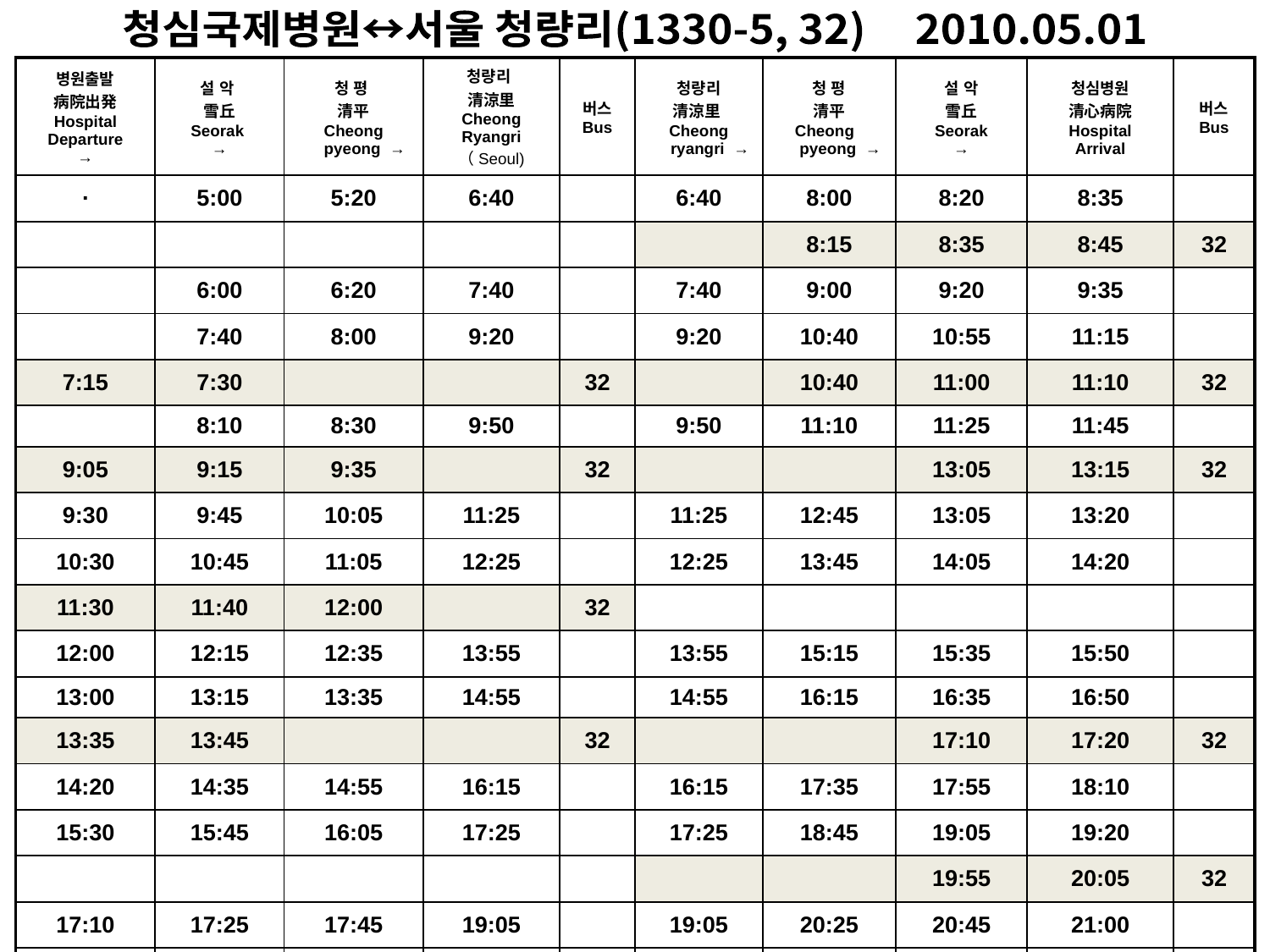

청심국제병원↔서울 청량리(1330-5, 32)     2010.05.01
| 병원출발 病院出発 Hospital Departure → | 설 악 雪丘 Seorak → | 청 평 清平 Cheong pyeong → | 청량리 清涼里 Cheong Ryangri （Seoul) | 버스 Bus | 청량리 清涼里Cheong ryangri → | 청 평 清平 Cheong pyeong → | 설 악 雪丘 Seorak → | 청심병원 清心病院 Hospital Arrival | 버스 Bus |
| --- | --- | --- | --- | --- | --- | --- | --- | --- | --- |
| ∙ | 5:00 | 5:20 | 6:40 |  | 6:40 | 8:00 | 8:20 | 8:35 |  |
|  |  |  |  |  |  | 8:15 | 8:35 | 8:45 | 32 |
|  | 6:00 | 6:20 | 7:40 |  | 7:40 | 9:00 | 9:20 | 9:35 |  |
|  | 7:40 | 8:00 | 9:20 |  | 9:20 | 10:40 | 10:55 | 11:15 |  |
| 7:15 | 7:30 |  |  | 32 |  | 10:40 | 11:00 | 11:10 | 32 |
|  | 8:10 | 8:30 | 9:50 |  | 9:50 | 11:10 | 11:25 | 11:45 |  |
| 9:05 | 9:15 | 9:35 |  | 32 |  |  | 13:05 | 13:15 | 32 |
| 9:30 | 9:45 | 10:05 | 11:25 |  | 11:25 | 12:45 | 13:05 | 13:20 |  |
| 10:30 | 10:45 | 11:05 | 12:25 |  | 12:25 | 13:45 | 14:05 | 14:20 |  |
| 11:30 | 11:40 | 12:00 |  | 32 |  |  |  |  |  |
| 12:00 | 12:15 | 12:35 | 13:55 |  | 13:55 | 15:15 | 15:35 | 15:50 |  |
| 13:00 | 13:15 | 13:35 | 14:55 |  | 14:55 | 16:15 | 16:35 | 16:50 |  |
| 13:35 | 13:45 |  |  | 32 |  |  | 17:10 | 17:20 | 32 |
| 14:20 | 14:35 | 14:55 | 16:15 |  | 16:15 | 17:35 | 17:55 | 18:10 |  |
| 15:30 | 15:45 | 16:05 | 17:25 |  | 17:25 | 18:45 | 19:05 | 19:20 |  |
|  |  |  |  |  |  |  | 19:55 | 20:05 | 32 |
| 17:10 | 17:25 | 17:45 | 19:05 |  | 19:05 | 20:25 | 20:45 | 21:00 |  |
| 18:50 | 19:05 | 19:25 | 20:45 |  | 20:45 | 22:05 | 22:25 | 22:40 |  |
| 20:20 | 20:35 | 20:55 | 22:15 |  | 22:15 | 23:35 | 23:55 |  |  |